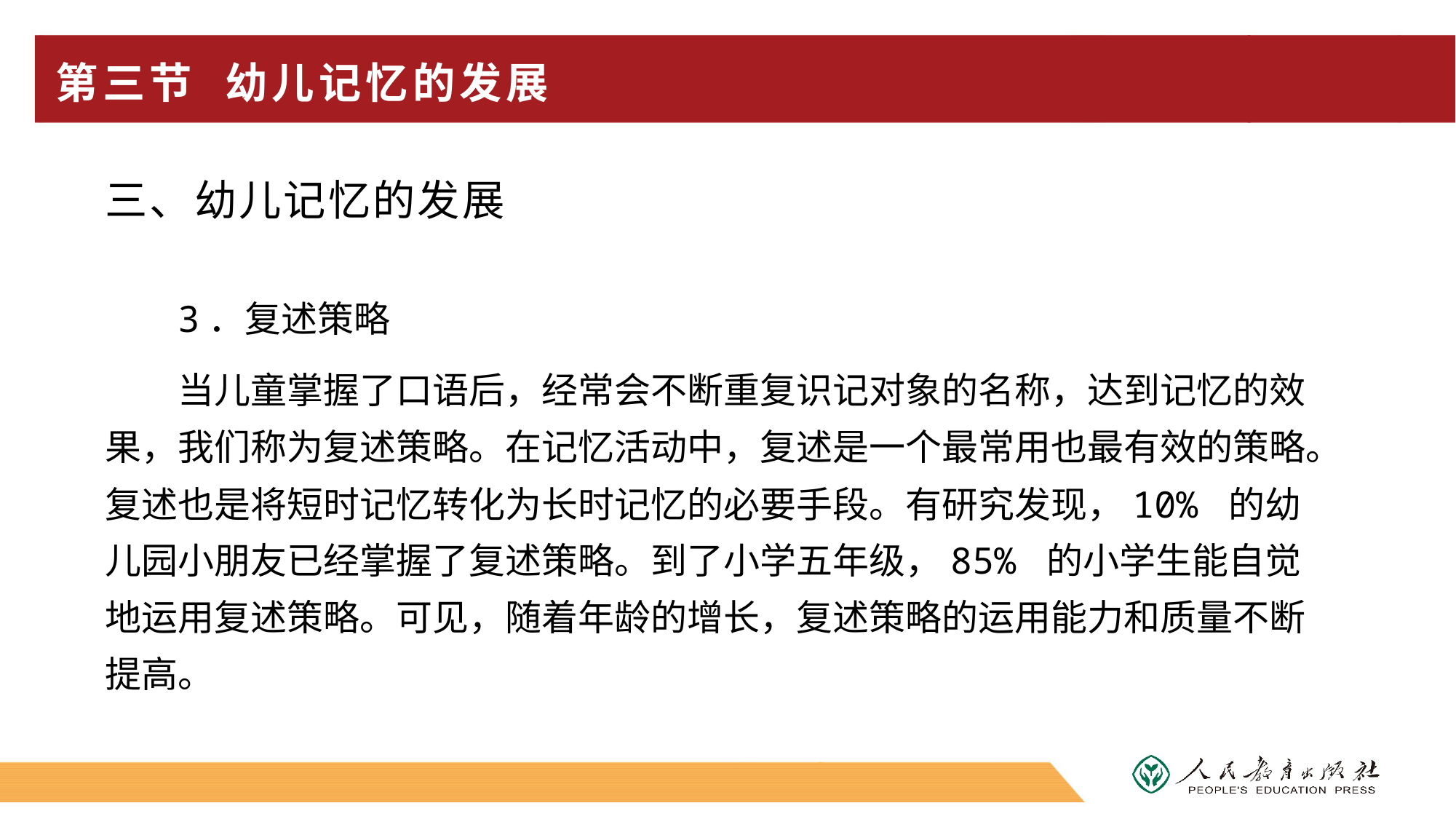

# 第三节  幼儿记忆的发展
三、幼儿记忆的发展
3．复述策略
当儿童掌握了口语后，经常会不断重复识记对象的名称，达到记忆的效果，我们称为复述策略。在记忆活动中，复述是一个最常用也最有效的策略。复述也是将短时记忆转化为长时记忆的必要手段。有研究发现，10% 的幼儿园小朋友已经掌握了复述策略。到了小学五年级，85% 的小学生能自觉地运用复述策略。可见，随着年龄的增长，复述策略的运用能力和质量不断提高。